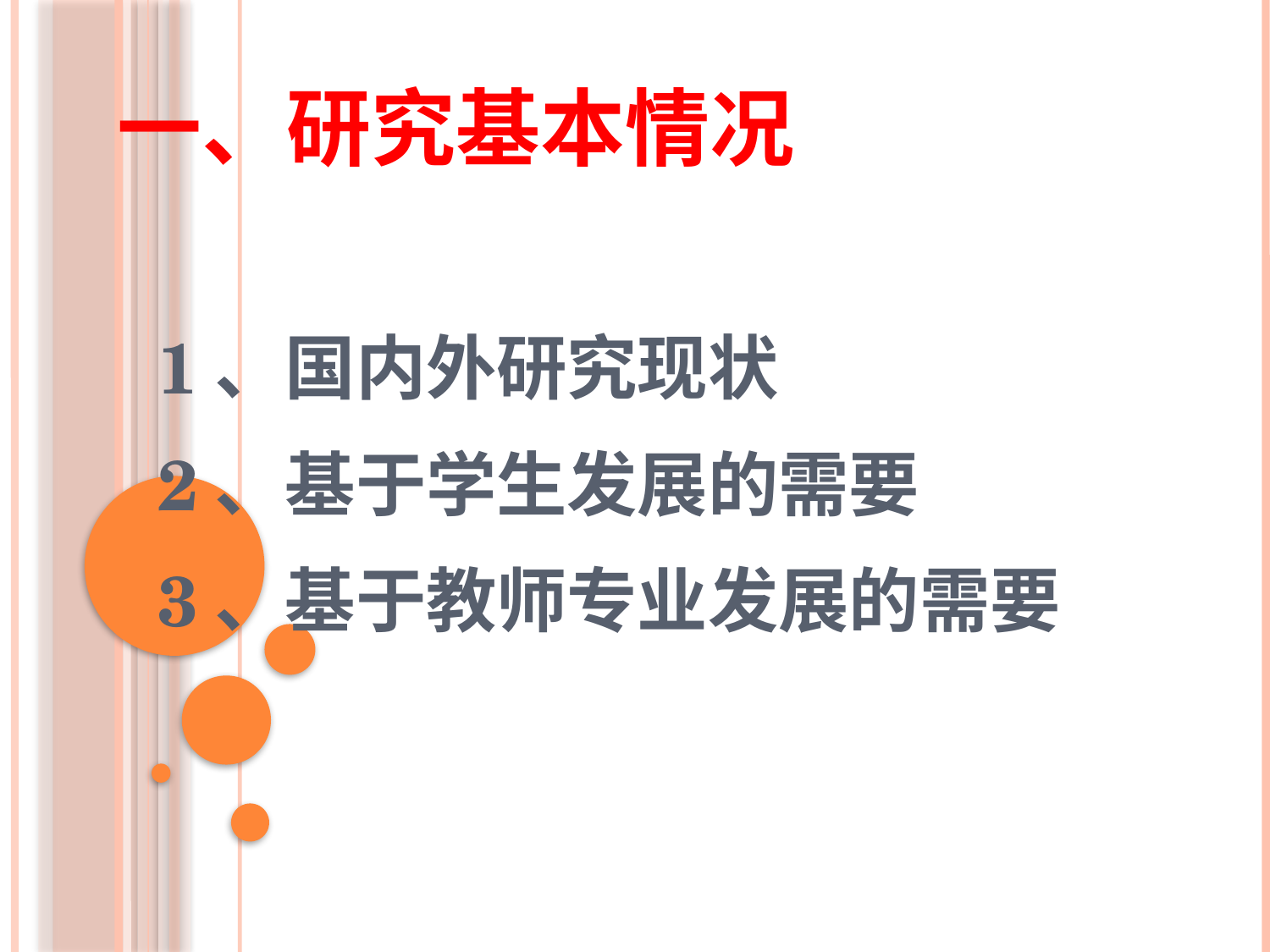

# 一、研究基本情况
1、国内外研究现状
2、基于学生发展的需要
3、基于教师专业发展的需要